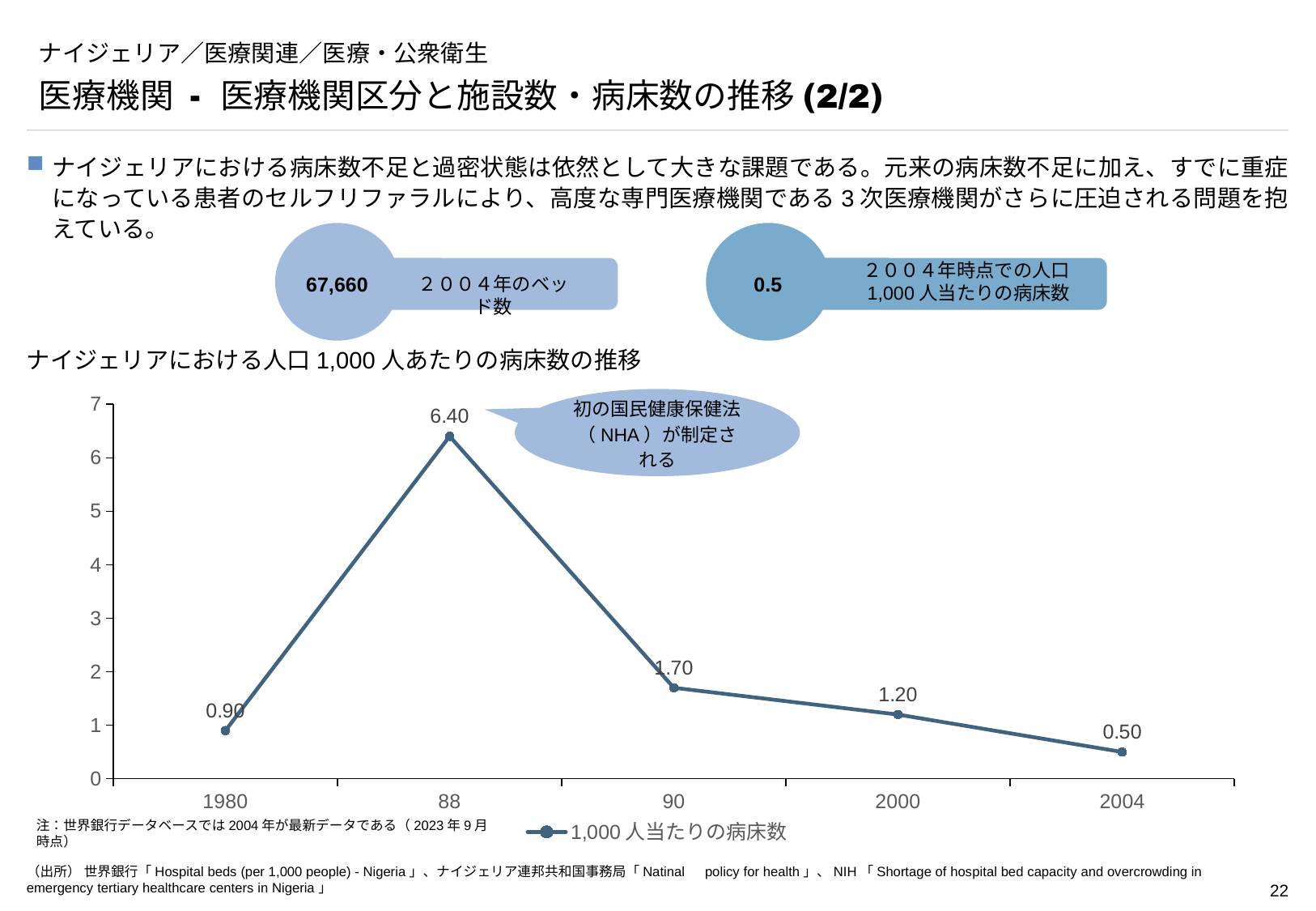

# ナイジェリア／医療関連／医療・公衆衛生
医療機関 - 医療機関区分と施設数・病床数の推移(2/2)
ナイジェリアにおける病床数不足と過密状態は依然として大きな課題である。元来の病床数不足に加え、すでに重症になっている患者のセルフリファラルにより、高度な専門医療機関である3次医療機関がさらに圧迫される問題を抱えている。
67,660
0.5
２００４年時点での人口1,000人当たりの病床数

２００４年のベッド数

### Chart

| Category | 1,000人当たりの病床数 |
|---|---|
| 1980 | 0.9 |
| 88 | 6.4 |
| 90 | 1.7 |
| 2000 | 1.2 |
| 2004 | 0.5 |
ナイジェリアにおける人口1,000人あたりの病床数の推移
初の国民健康保健法（NHA）が制定される
注：世界銀行データベースでは2004年が最新データである（2023年9月時点）
（出所） 世界銀行「Hospital beds (per 1,000 people) - Nigeria」、ナイジェリア連邦共和国事務局「Natinal　policy for health」、NIH「Shortage of hospital bed capacity and overcrowding in emergency tertiary healthcare centers in Nigeria」